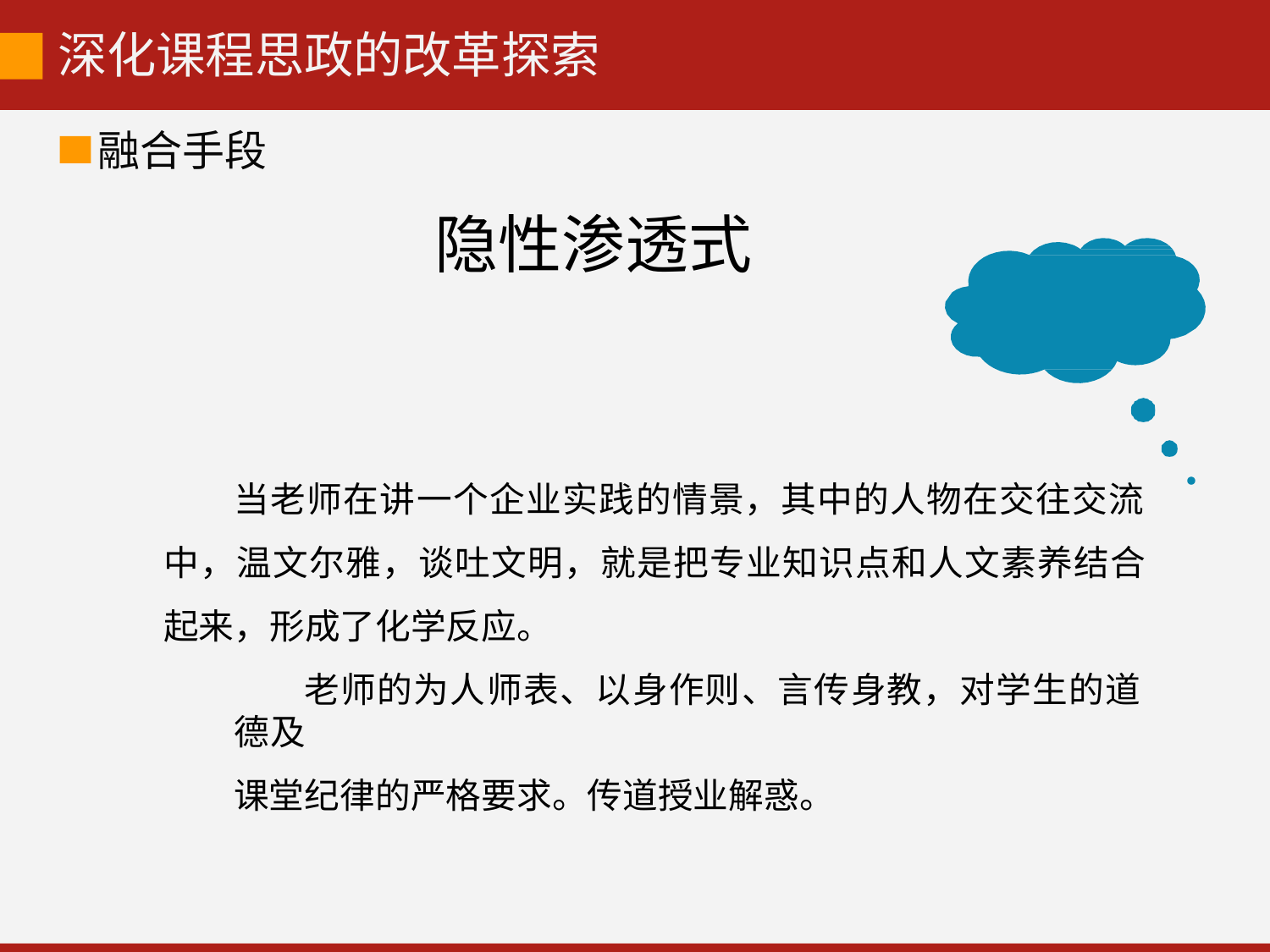

# 深化课程思政的改革探索
融合手段

隐性渗透式

当老师在讲一个企业实践的情景，其中的人物在交往交流 中，温文尔雅，谈吐文明，就是把专业知识点和人文素养结合 起来，形成了化学反应。
老师的为人师表、以身作则、言传身教，对学生的道德及
课堂纪律的严格要求。传道授业解惑。